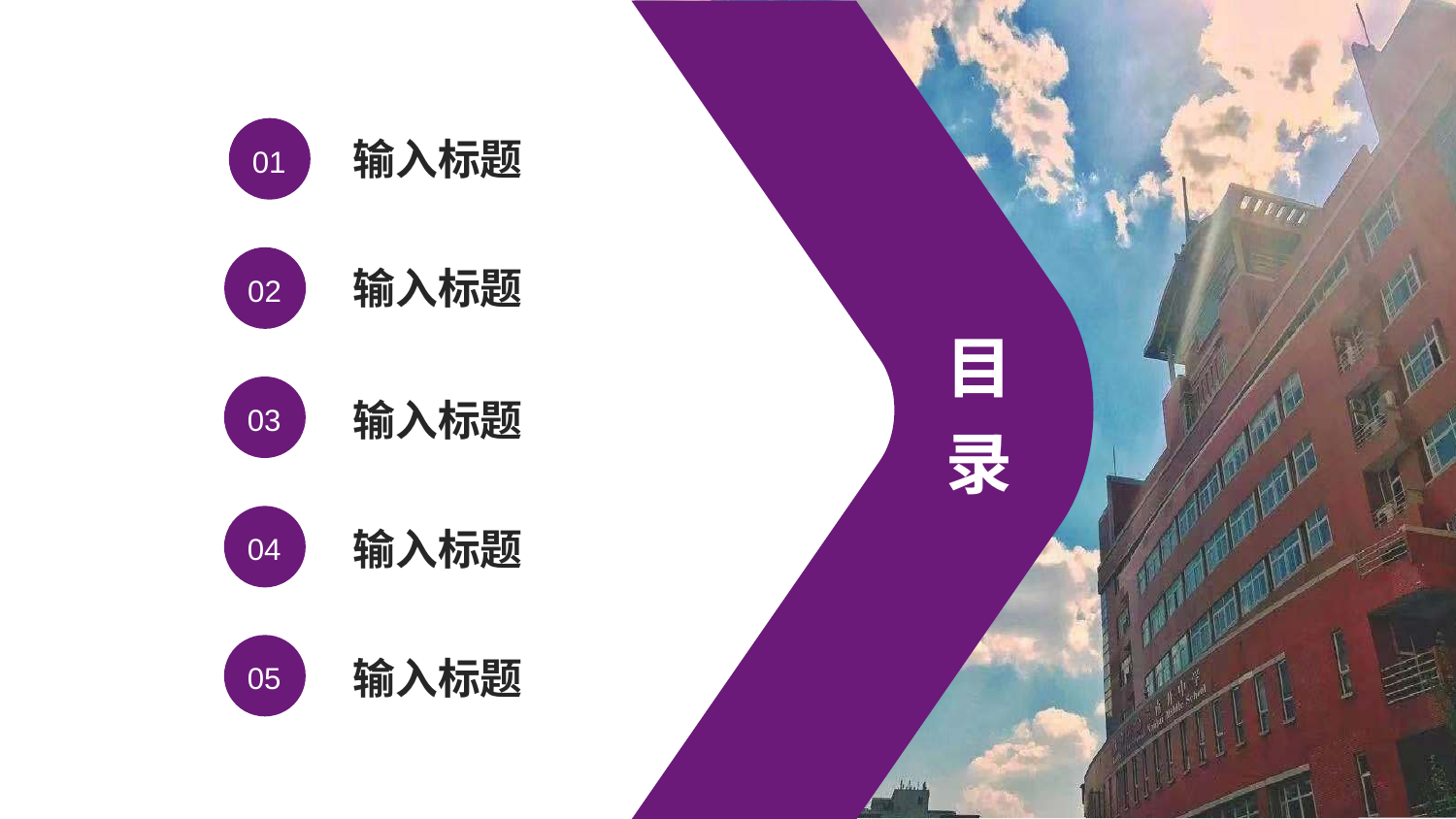

输入标题
01

输入标题
02
目
录

输入标题
03

输入标题
04

输入标题
05